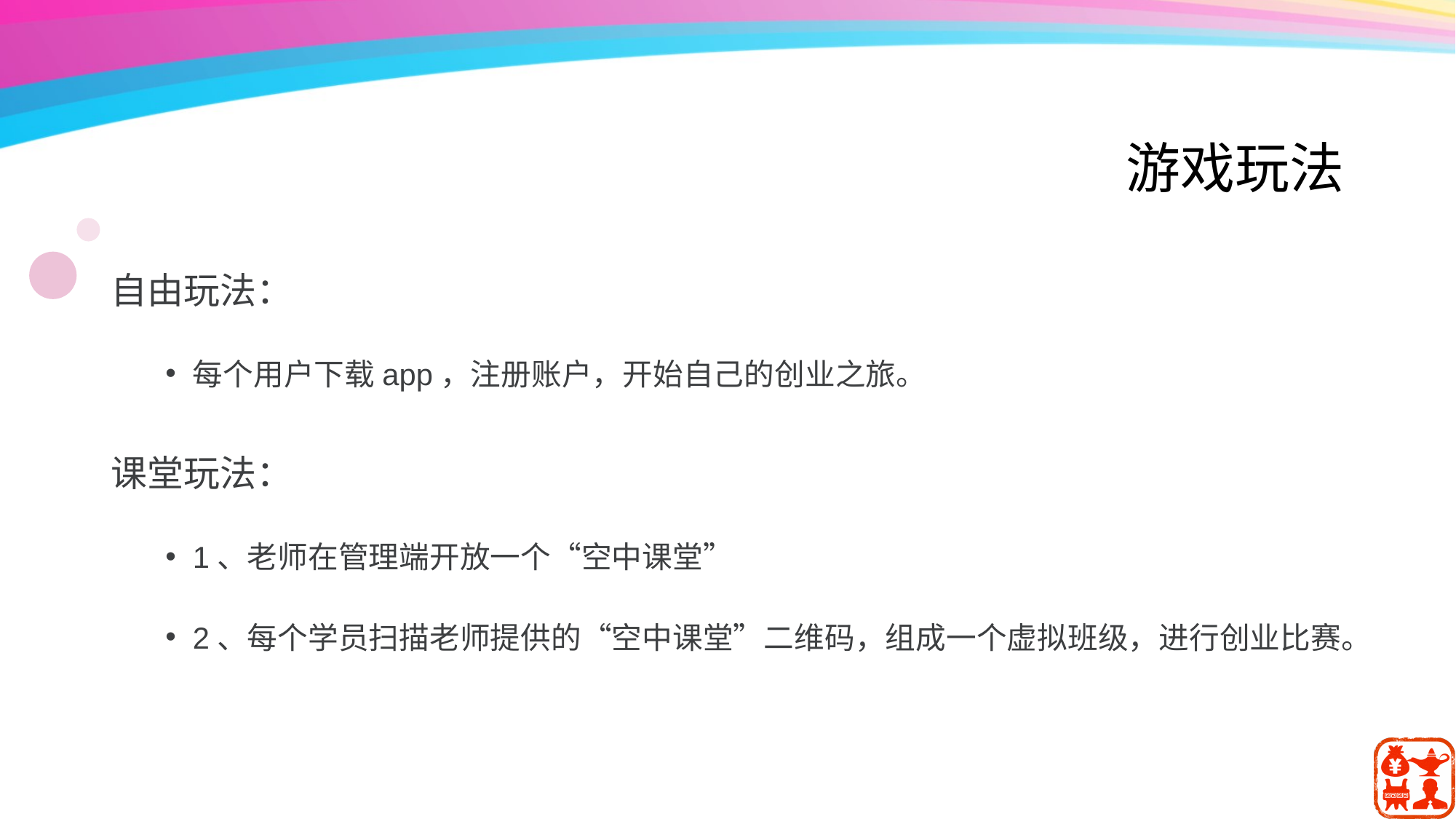

# 游戏玩法

自由玩法：
每个用户下载app，注册账户，开始自己的创业之旅。
课堂玩法：
1、老师在管理端开放一个“空中课堂”
2、每个学员扫描老师提供的“空中课堂”二维码，组成一个虚拟班级，进行创业比赛。